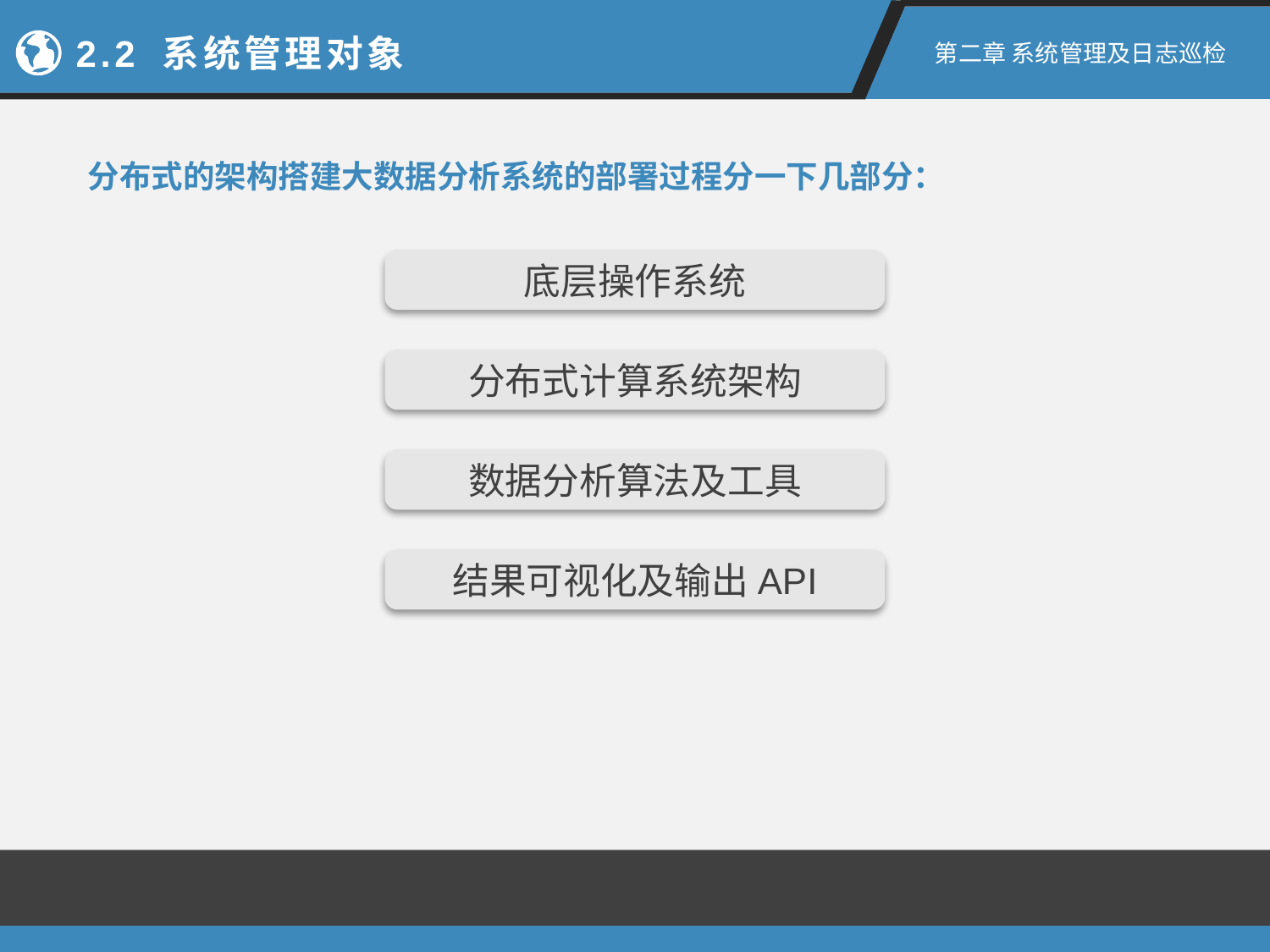

2.2 系统管理对象

第二章 系统管理及日志巡检
分布式的架构搭建大数据分析系统的部署过程分一下几部分：
底层操作系统
分布式计算系统架构
数据分析算法及工具
结果可视化及输出API